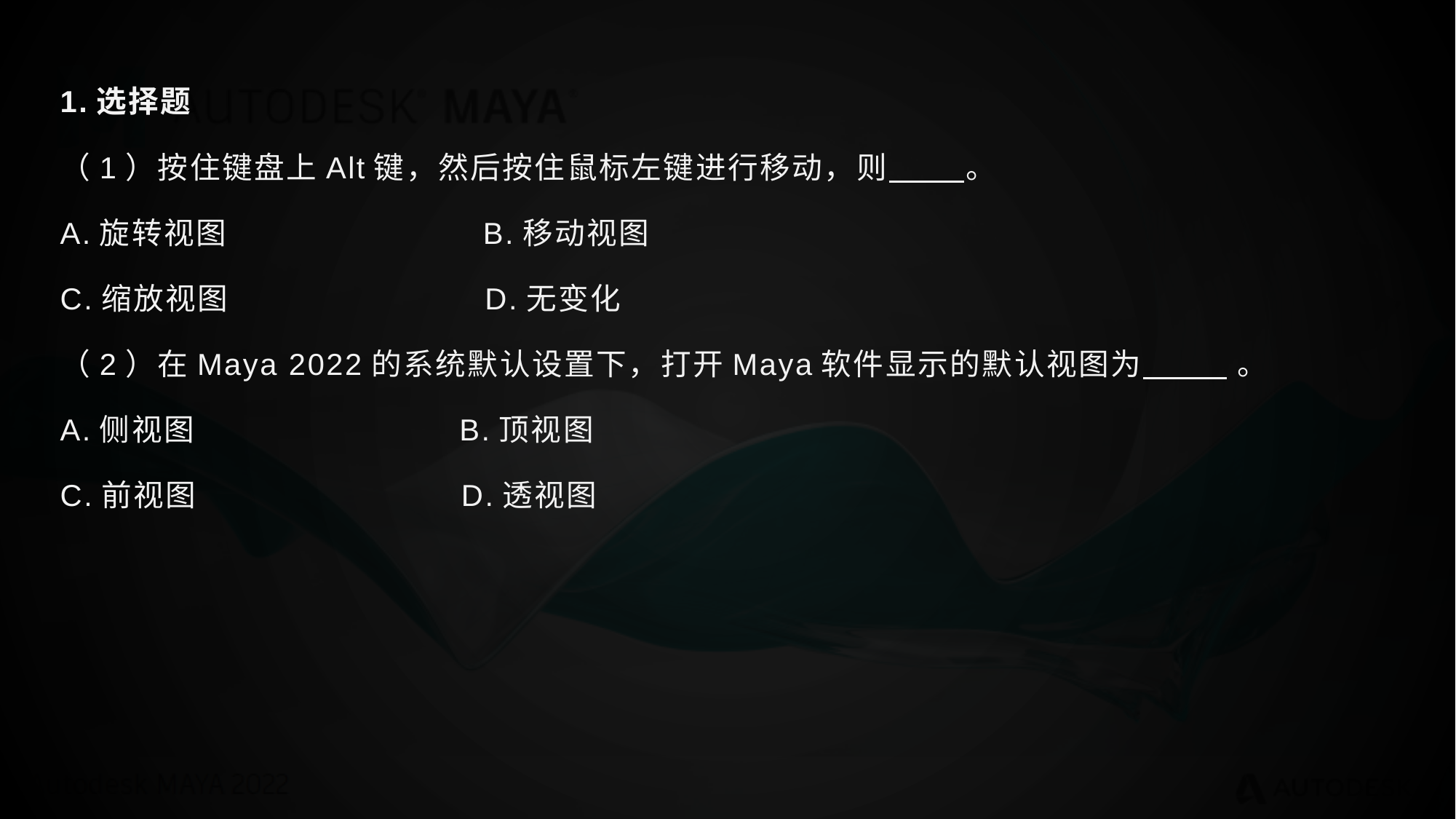

1.选择题
（1）按住键盘上Alt键，然后按住鼠标左键进行移动，则         。
A.旋转视图                             B.移动视图
C.缩放视图                             D.无变化
（2）在Maya 2022的系统默认设置下，打开Maya软件显示的默认视图为           。
A.侧视图                              B.顶视图
C.前视图                              D.透视图